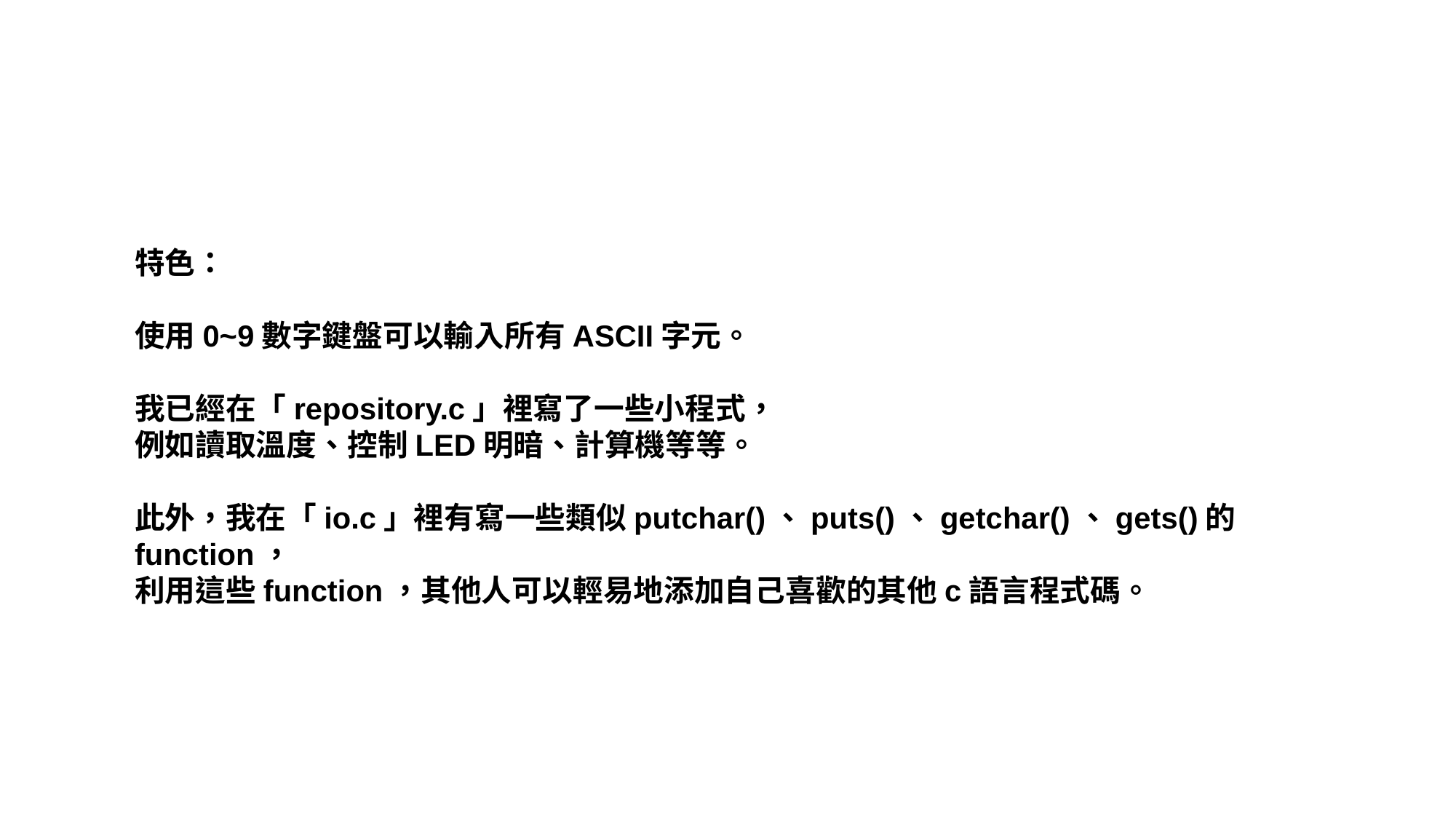

特色：

使用0~9數字鍵盤可以輸入所有ASCII字元。

我已經在「repository.c」裡寫了一些小程式，
例如讀取溫度、控制LED明暗、計算機等等。

此外，我在「io.c」裡有寫一些類似putchar()、puts()、getchar()、gets()的function，
利用這些function，其他人可以輕易地添加自己喜歡的其他c語言程式碼。